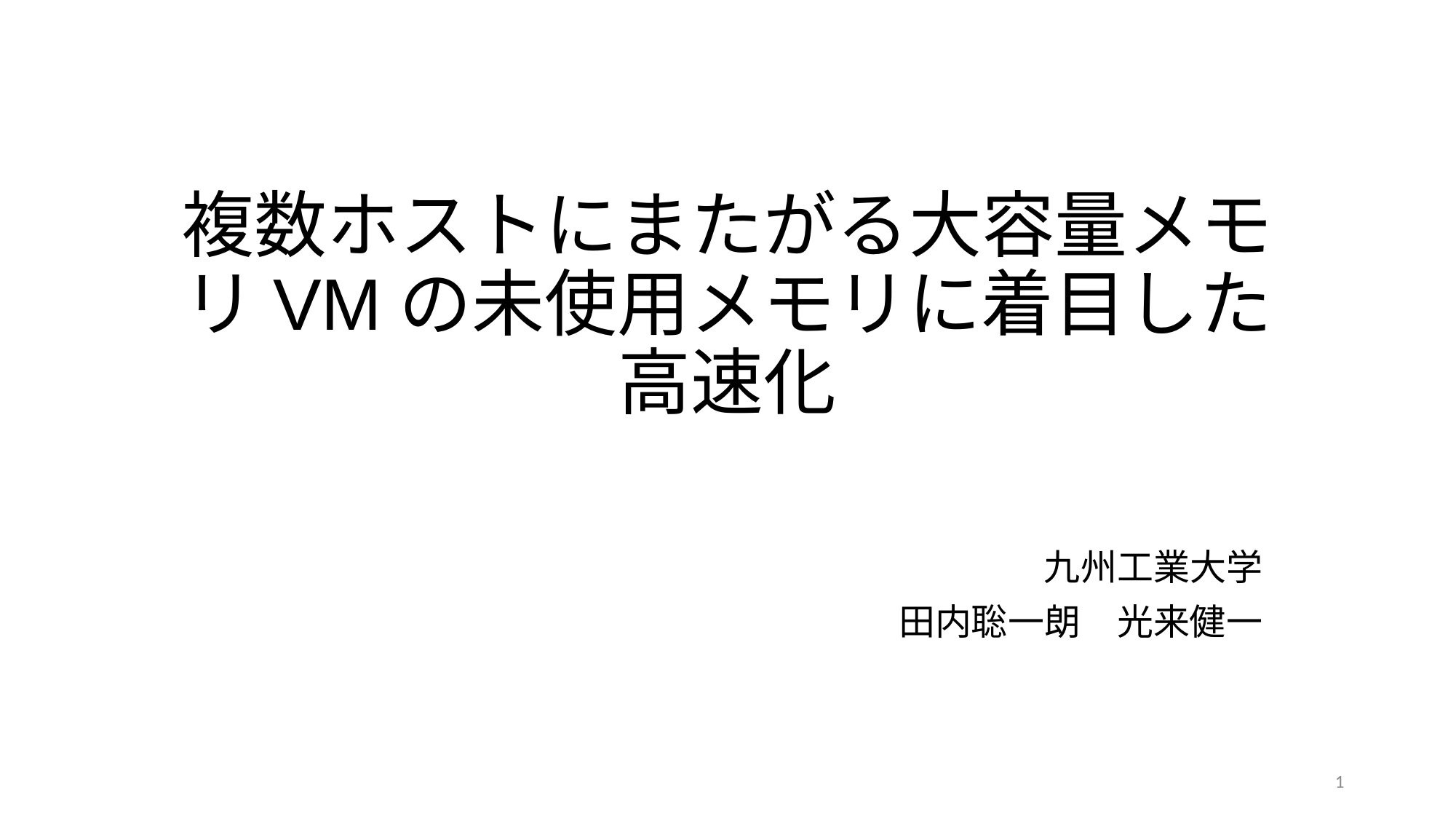

# 複数ホストにまたがる大容量メモリVMの未使用メモリに着目した高速化

九州工業大学
田内聡一朗　光来健一
1